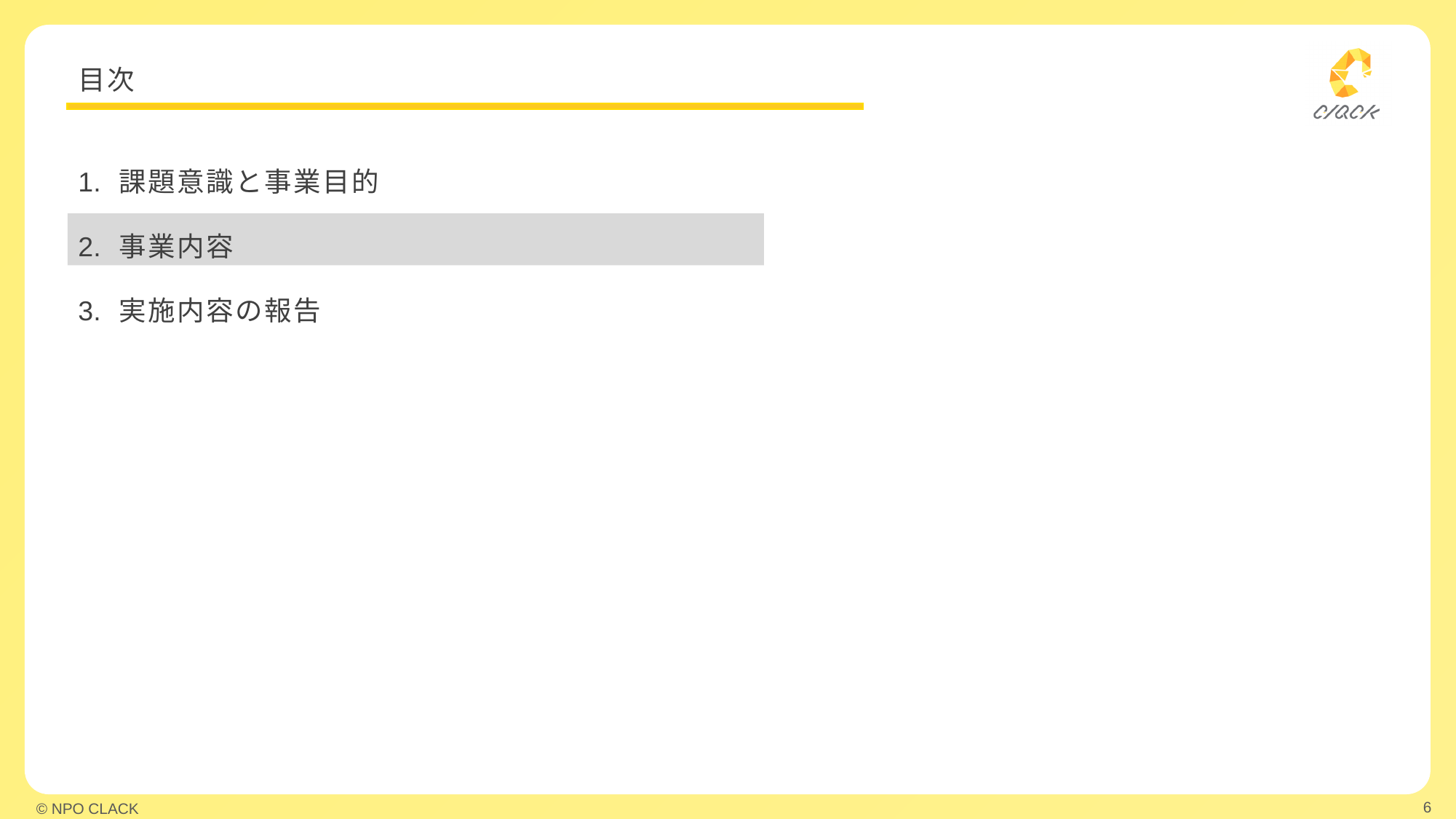

# 目次
課題意識と事業目的
事業内容
実施内容の報告

6
©️ NPO CLACK